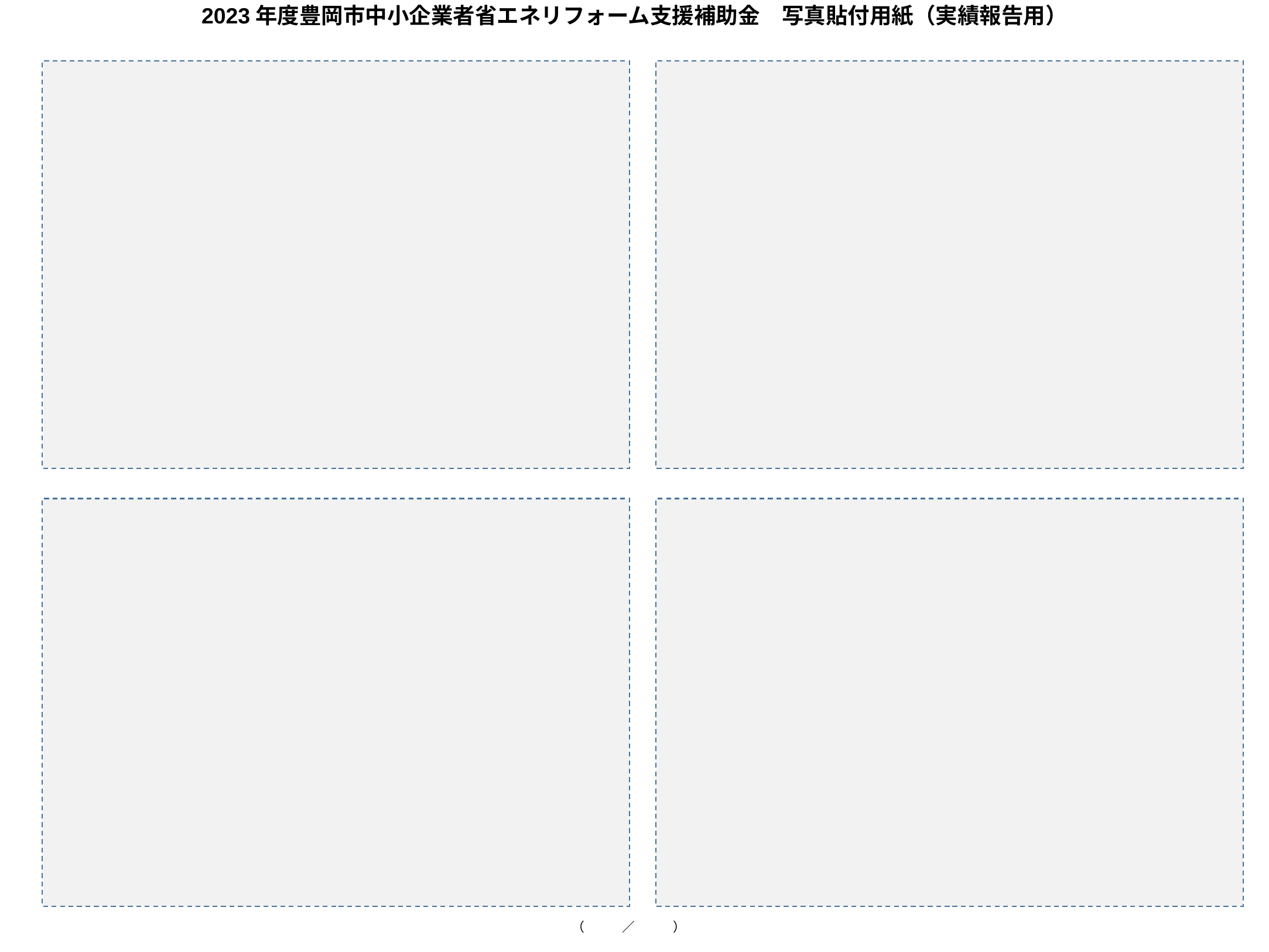

2023年度豊岡市中小企業者省エネリフォーム支援補助金　写真貼付用紙（実績報告用）

（　　　／　　　）